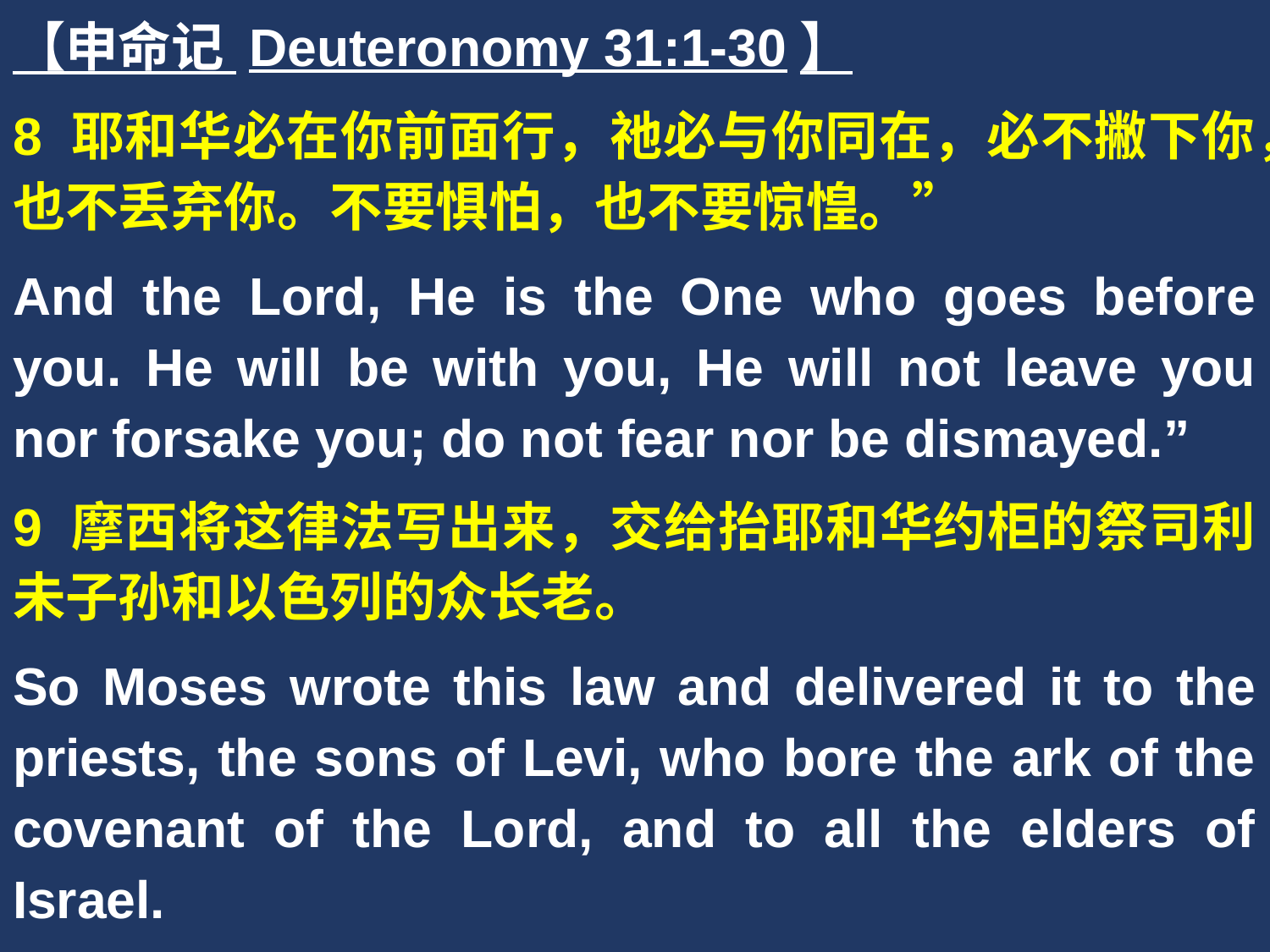

【申命记 Deuteronomy 31:1-30】
8 耶和华必在你前面行，祂必与你同在，必不撇下你，也不丢弃你。不要惧怕，也不要惊惶。”
And the Lord, He is the One who goes before you. He will be with you, He will not leave you nor forsake you; do not fear nor be dismayed.”
9 摩西将这律法写出来，交给抬耶和华约柜的祭司利未子孙和以色列的众长老。
So Moses wrote this law and delivered it to the priests, the sons of Levi, who bore the ark of the covenant of the Lord, and to all the elders of Israel.